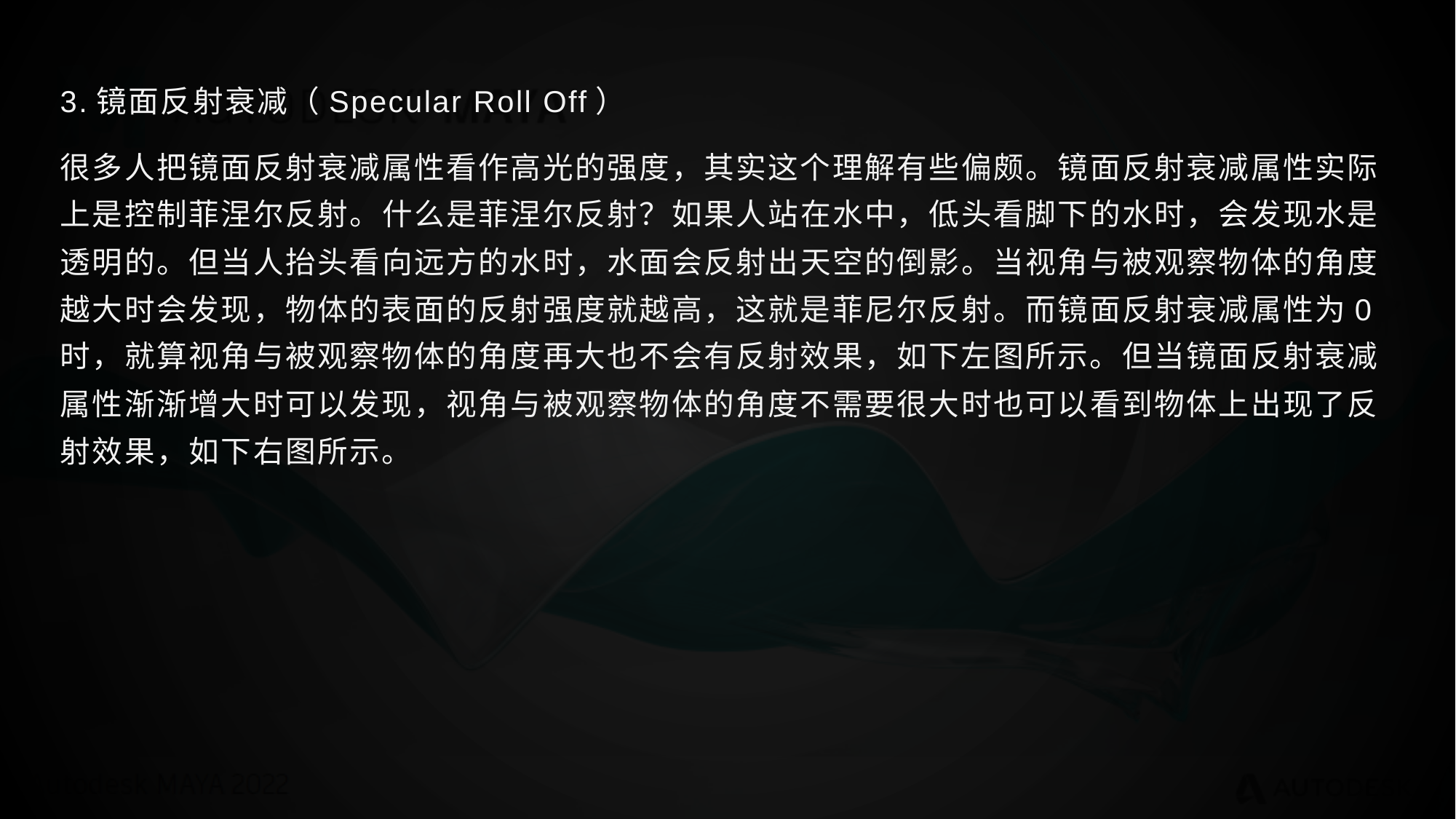

3.镜面反射衰减（Specular Roll Off）
很多人把镜面反射衰减属性看作高光的强度，其实这个理解有些偏颇。镜面反射衰减属性实际上是控制菲涅尔反射。什么是菲涅尔反射？如果人站在水中，低头看脚下的水时，会发现水是透明的。但当人抬头看向远方的水时，水面会反射出天空的倒影。当视角与被观察物体的角度越大时会发现，物体的表面的反射强度就越高，这就是菲尼尔反射。而镜面反射衰减属性为0时，就算视角与被观察物体的角度再大也不会有反射效果，如下左图所示。但当镜面反射衰减属性渐渐增大时可以发现，视角与被观察物体的角度不需要很大时也可以看到物体上出现了反射效果，如下右图所示。